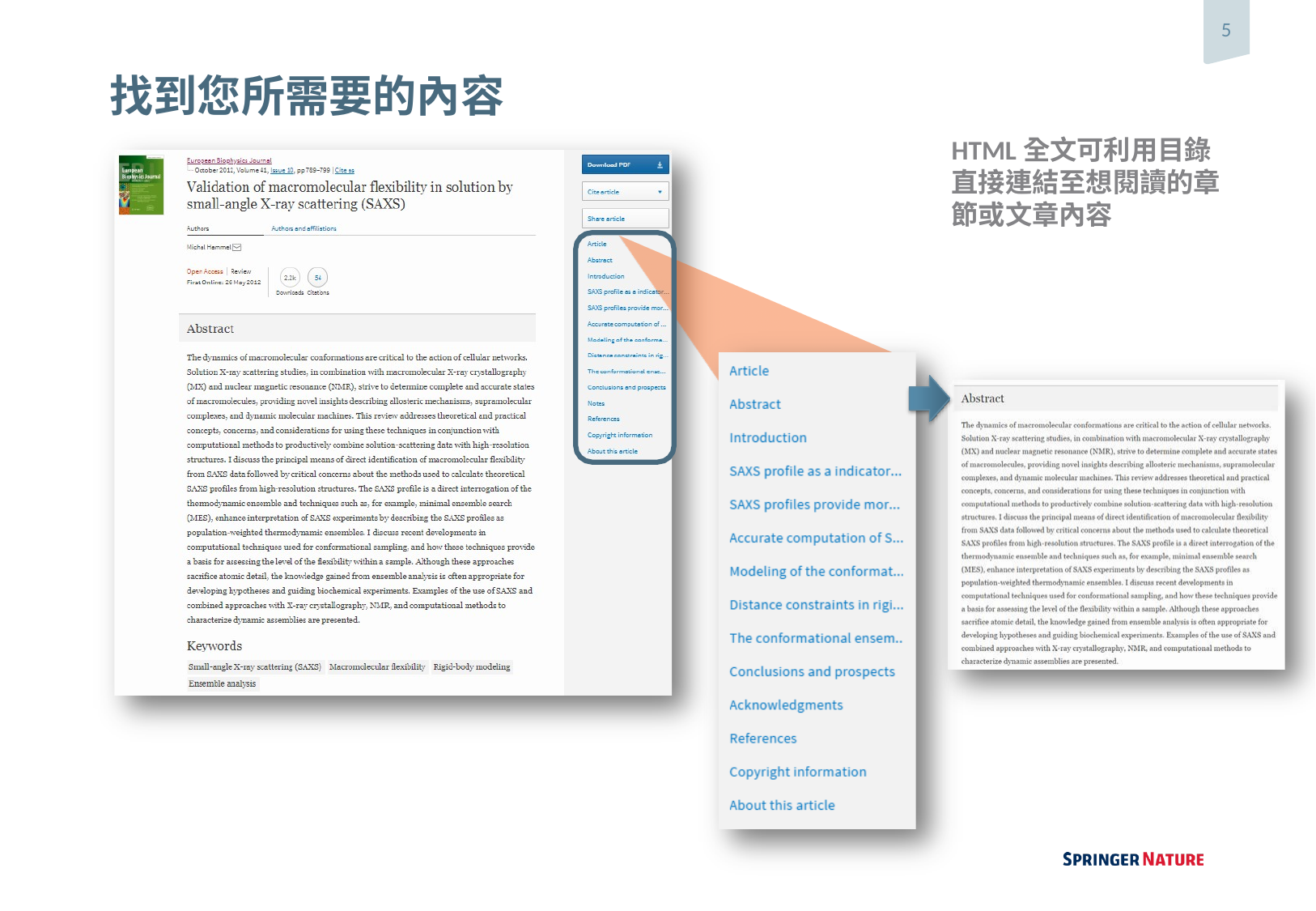

5
# 找到您所需要的內容

HTML全文可利用目錄直接連結至想閱讀的章節或文章內容